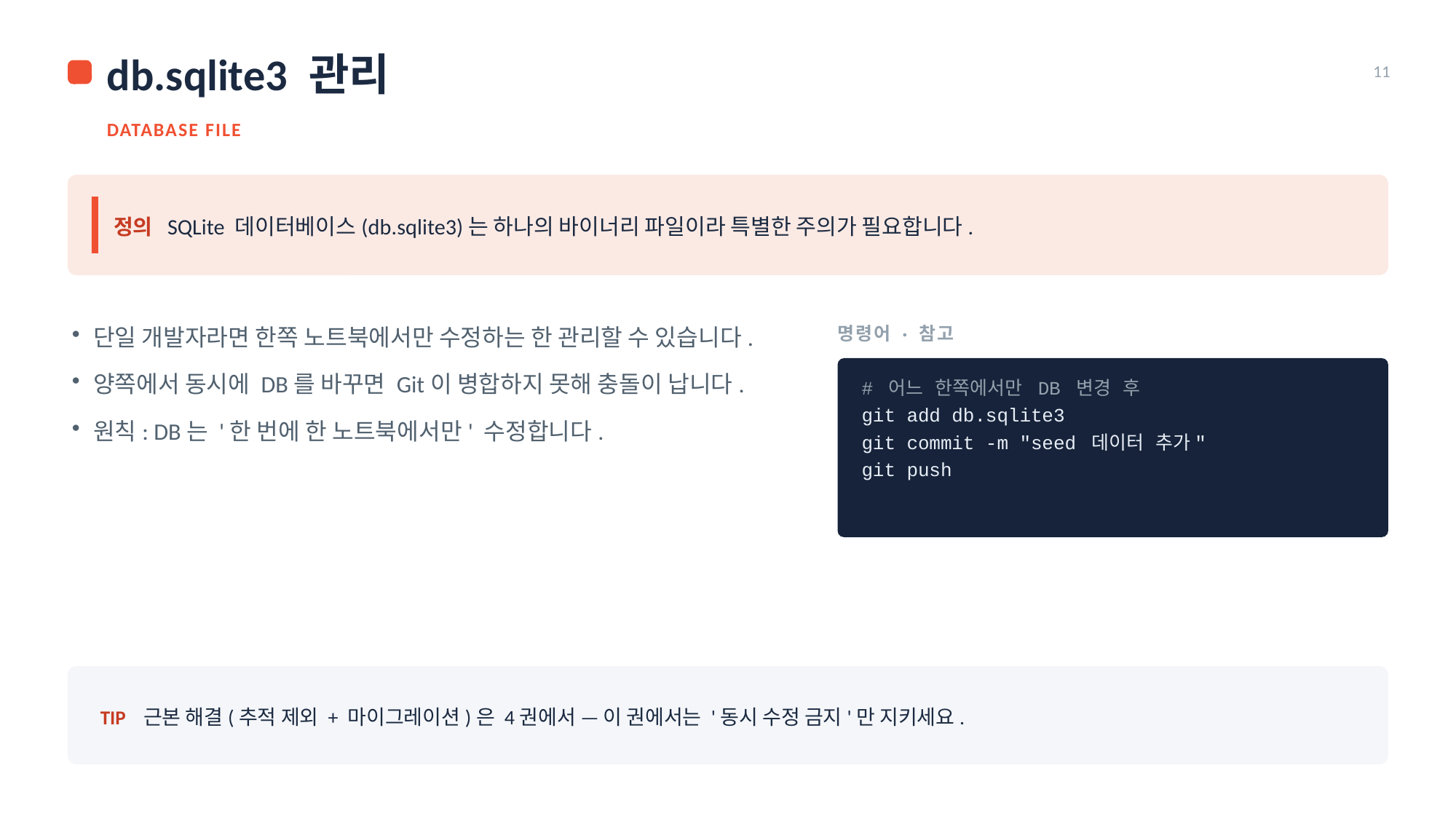

db.sqlite3 관리
11

DATABASE FILE

정의  SQLite 데이터베이스(db.sqlite3)는 하나의 바이너리 파일이라 특별한 주의가 필요합니다.

명령어 · 참고
단일 개발자라면 한쪽 노트북에서만 수정하는 한 관리할 수 있습니다.
양쪽에서 동시에 DB를 바꾸면 Git이 병합하지 못해 충돌이 납니다.
원칙: DB는 '한 번에 한 노트북에서만' 수정합니다.

# 어느 한쪽에서만 DB 변경 후
git add db.sqlite3
git commit -m "seed 데이터 추가"
git push

TIP   근본 해결(추적 제외 + 마이그레이션)은 4권에서 — 이 권에서는 '동시 수정 금지'만 지키세요.